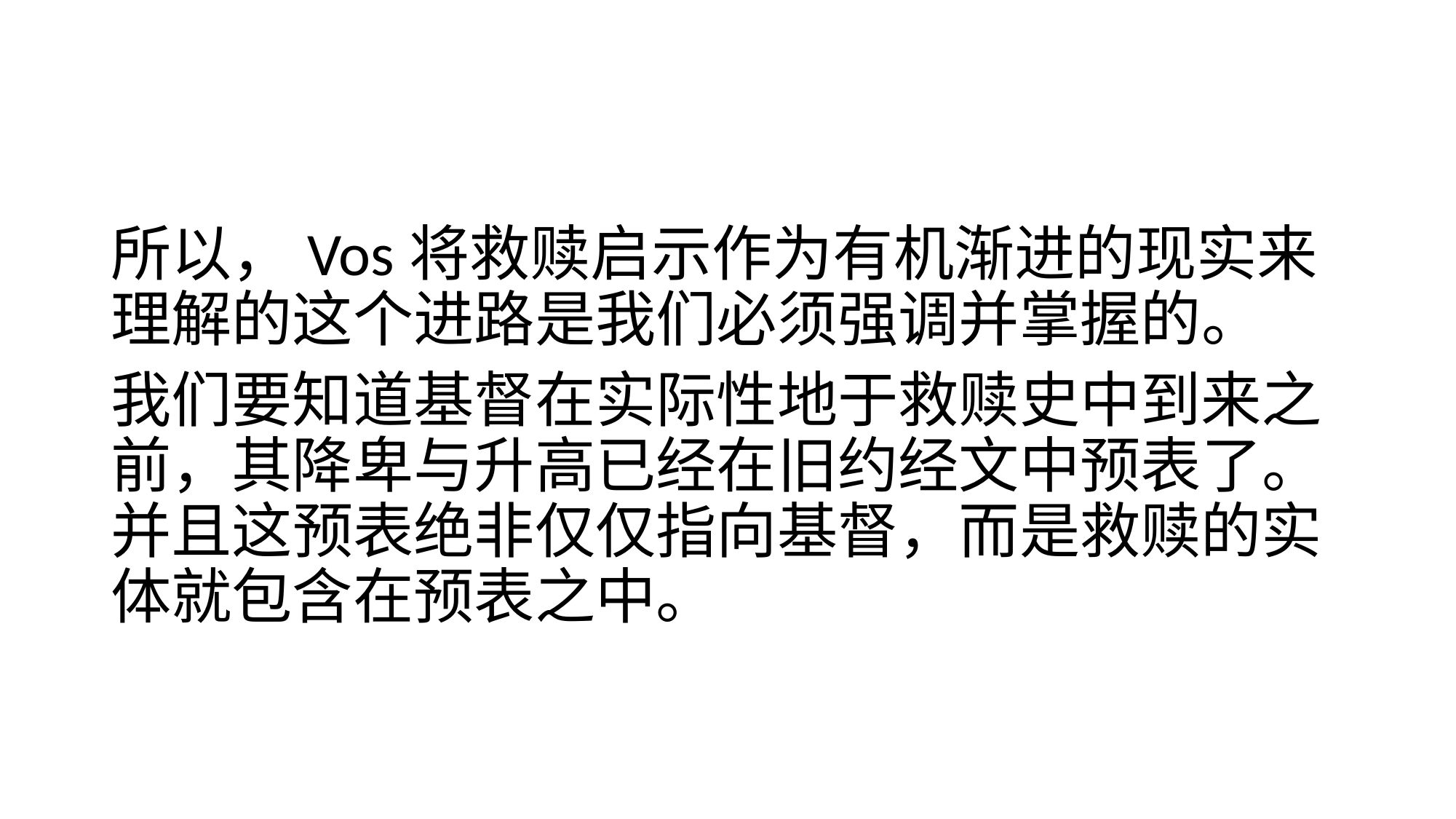

#
所以，Vos将救赎启示作为有机渐进的现实来理解的这个进路是我们必须强调并掌握的。
我们要知道基督在实际性地于救赎史中到来之前，其降卑与升高已经在旧约经文中预表了。并且这预表绝非仅仅指向基督，而是救赎的实体就包含在预表之中。